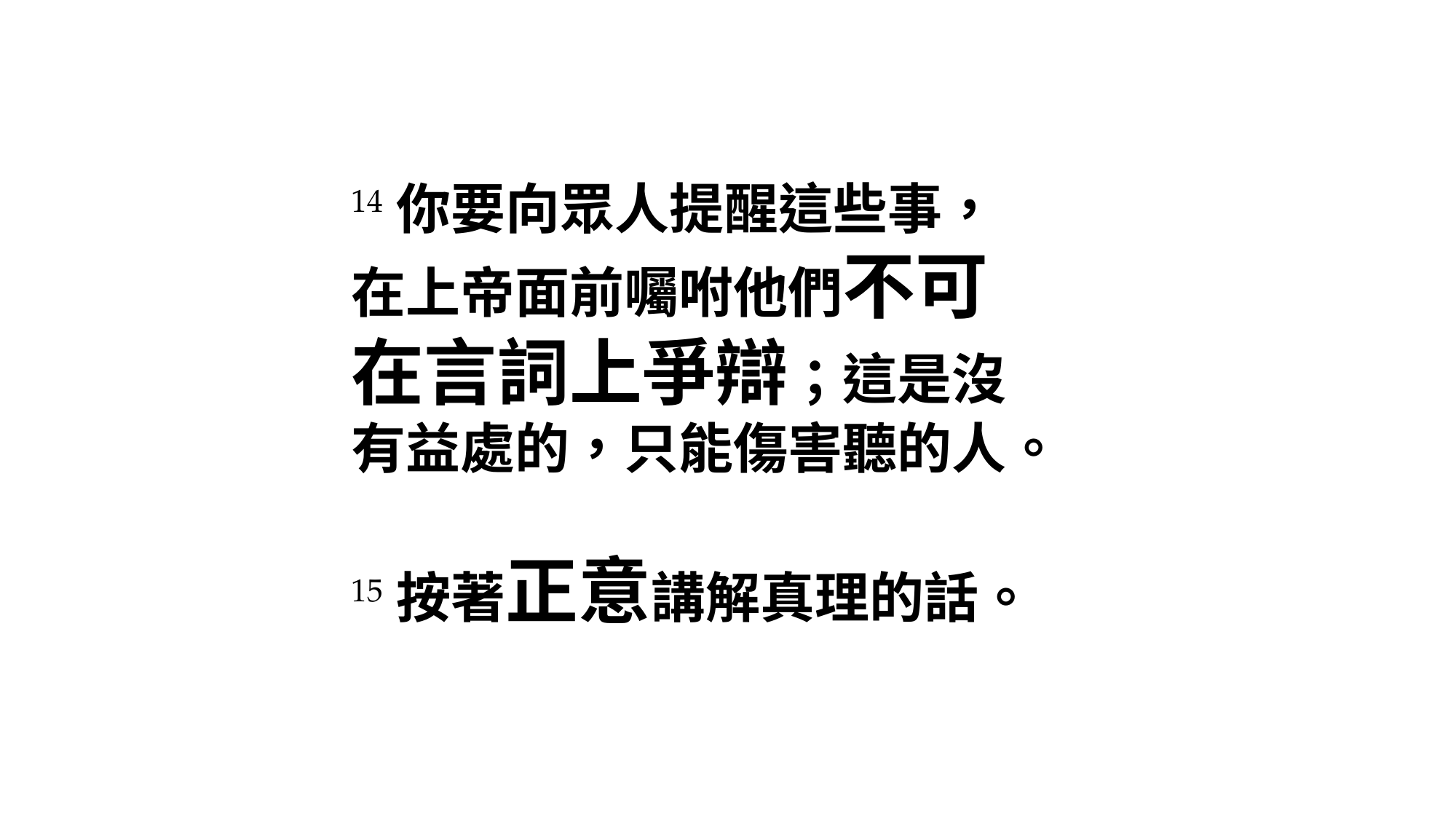

14你要向眾人提醒這些事，
在上帝面前囑咐他們不可在言詞上爭辯；這是沒有益處的，只能傷害聽的人。

15按著正意講解真理的話。